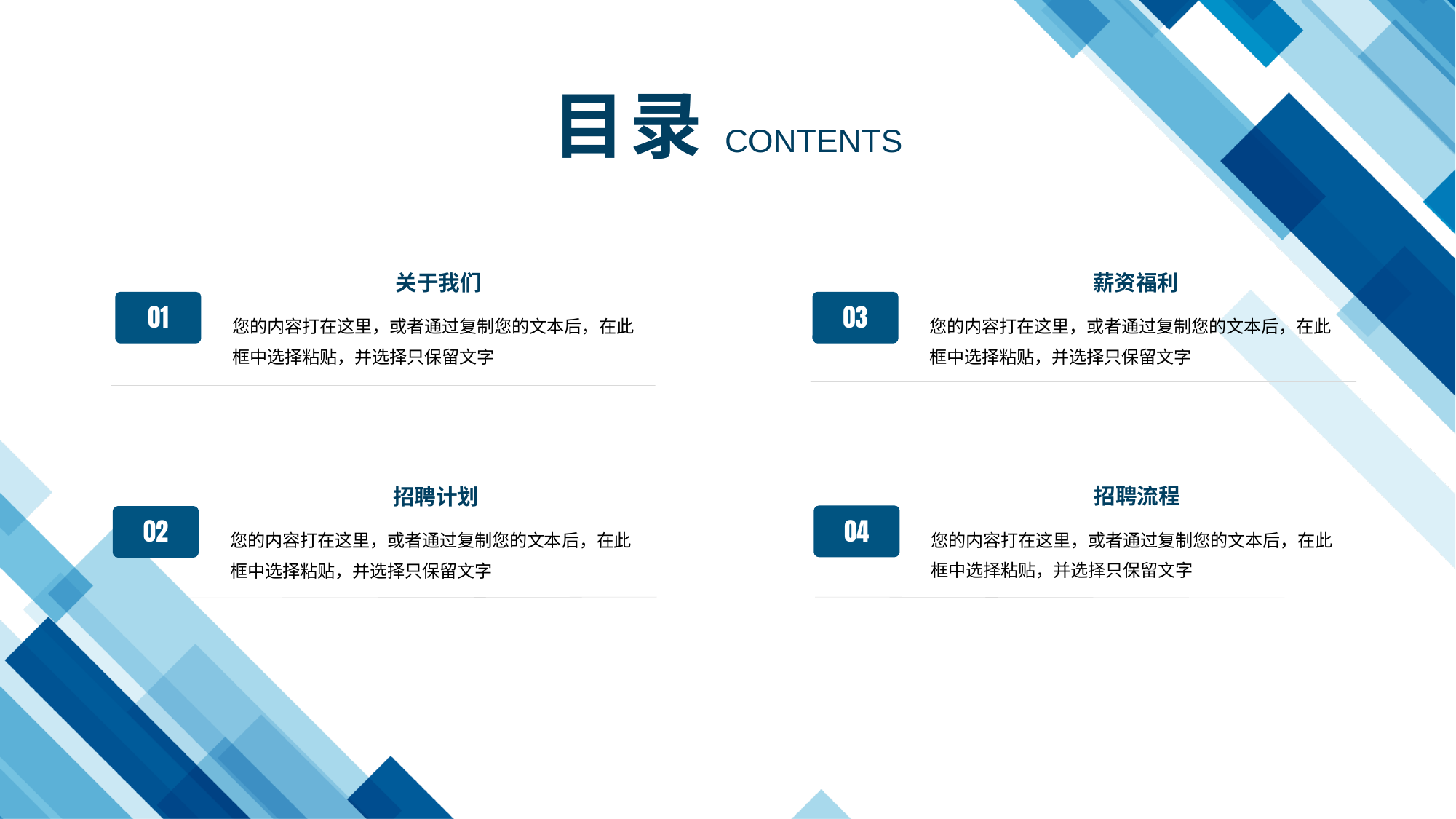

目录CONTENTS
关于我们
您的内容打在这里，或者通过复制您的文本后，在此框中选择粘贴，并选择只保留文字
01
薪资福利
您的内容打在这里，或者通过复制您的文本后，在此框中选择粘贴，并选择只保留文字
03
招聘流程
您的内容打在这里，或者通过复制您的文本后，在此框中选择粘贴，并选择只保留文字
04
招聘计划
您的内容打在这里，或者通过复制您的文本后，在此框中选择粘贴，并选择只保留文字
02